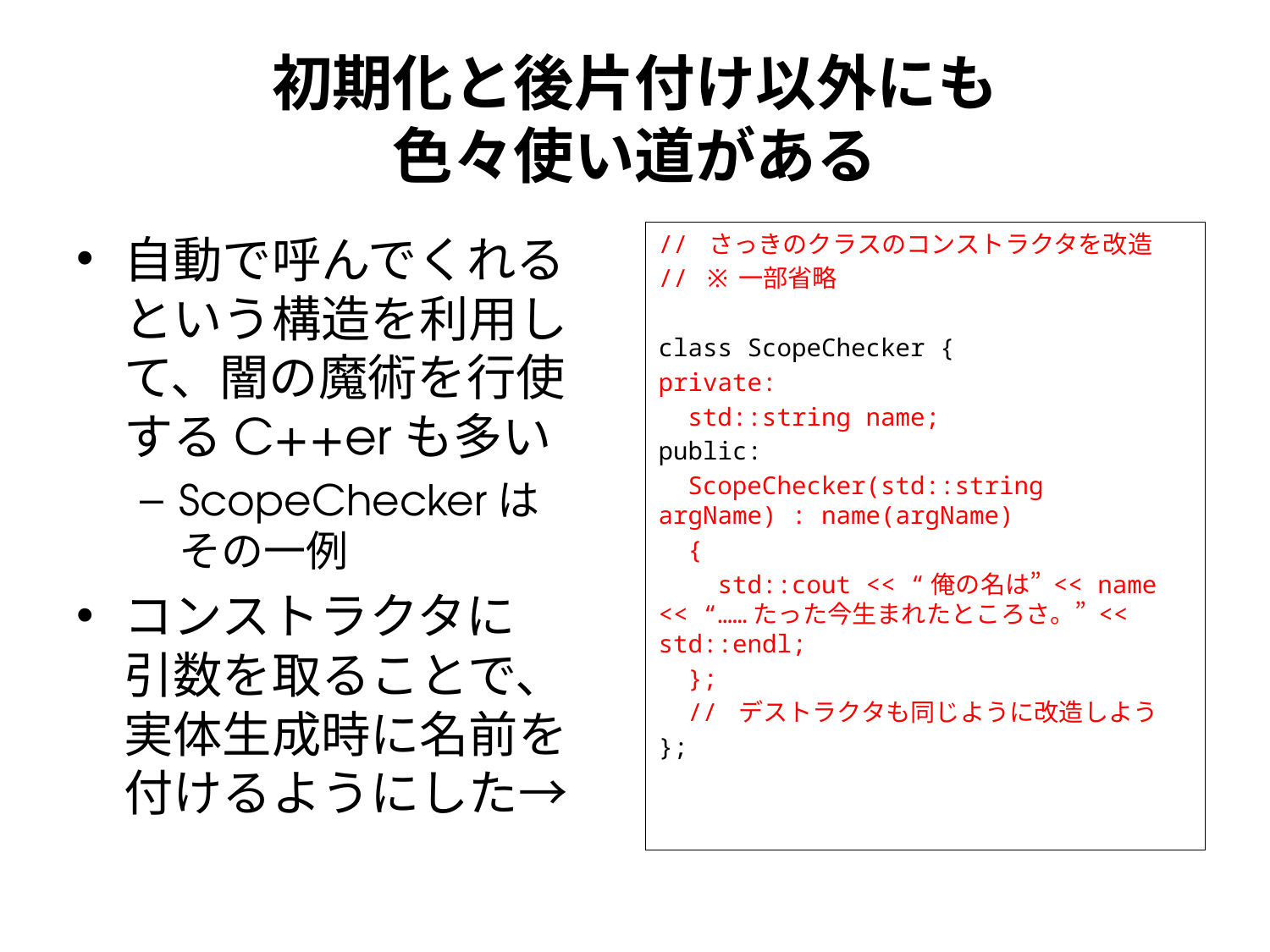

# 初期化と後片付け以外にも 色々使い道がある
自動で呼んでくれるという構造を利用して、闇の魔術を行使するC++erも多い
ScopeCheckerは
その一例
コンストラクタに
引数を取ることで、
実体生成時に名前を付けるようにした→

// さっきのクラスのコンストラクタを改造
// ※一部省略

class ScopeChecker {
private:
  std::string name;
public:
  ScopeChecker(std::string argName) : name(argName)
  {
    std::cout << “俺の名は” << name << “……たった今生まれたところさ。” << std::endl;
  };
  // デストラクタも同じように改造しよう
};